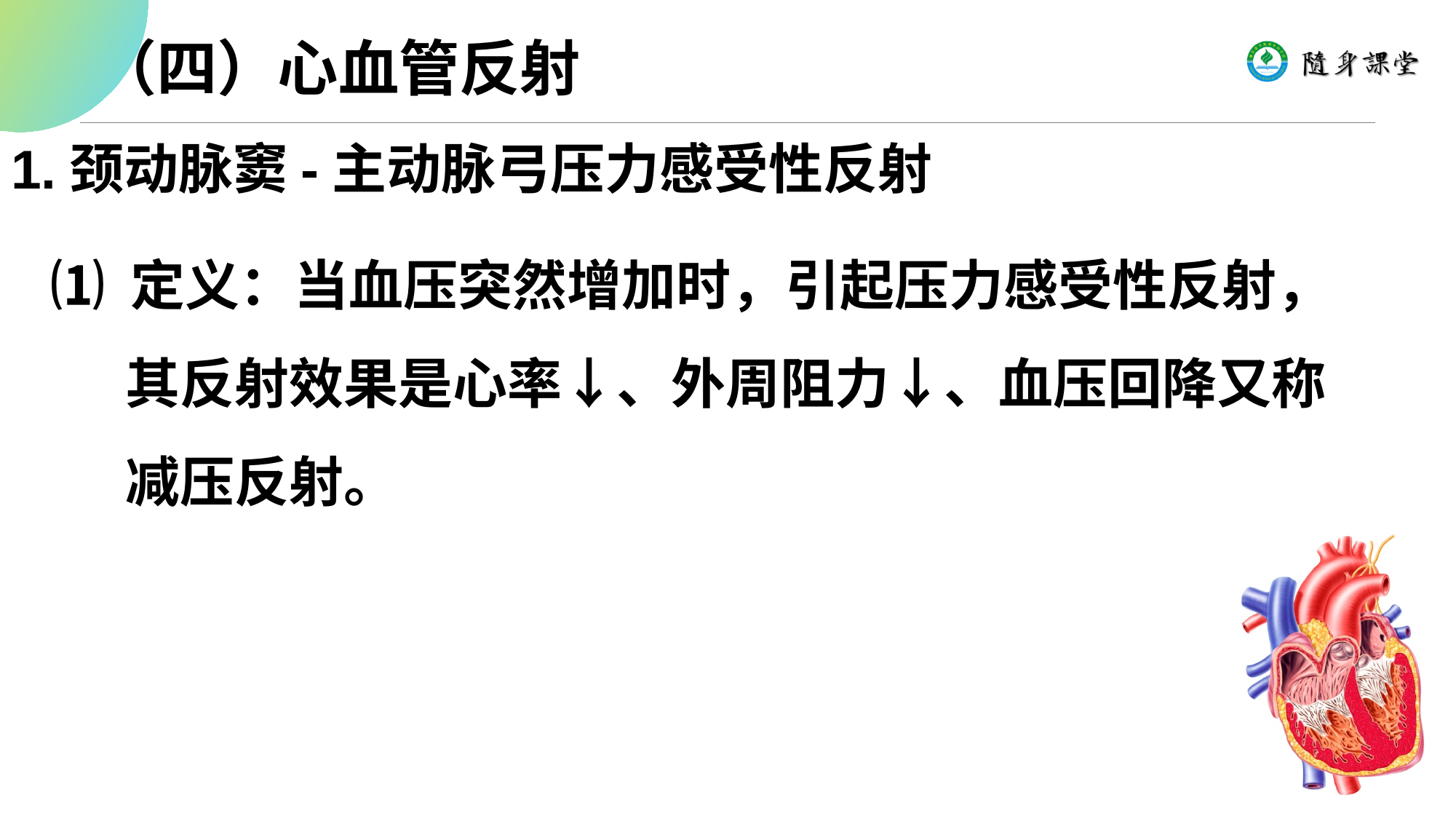

（四）心血管反射
# 1.颈动脉窦-主动脉弓压力感受性反射
⑴ 定义：当血压突然增加时，引起压力感受性反射，其反射效果是心率↓、外周阻力↓、血压回降又称减压反射。